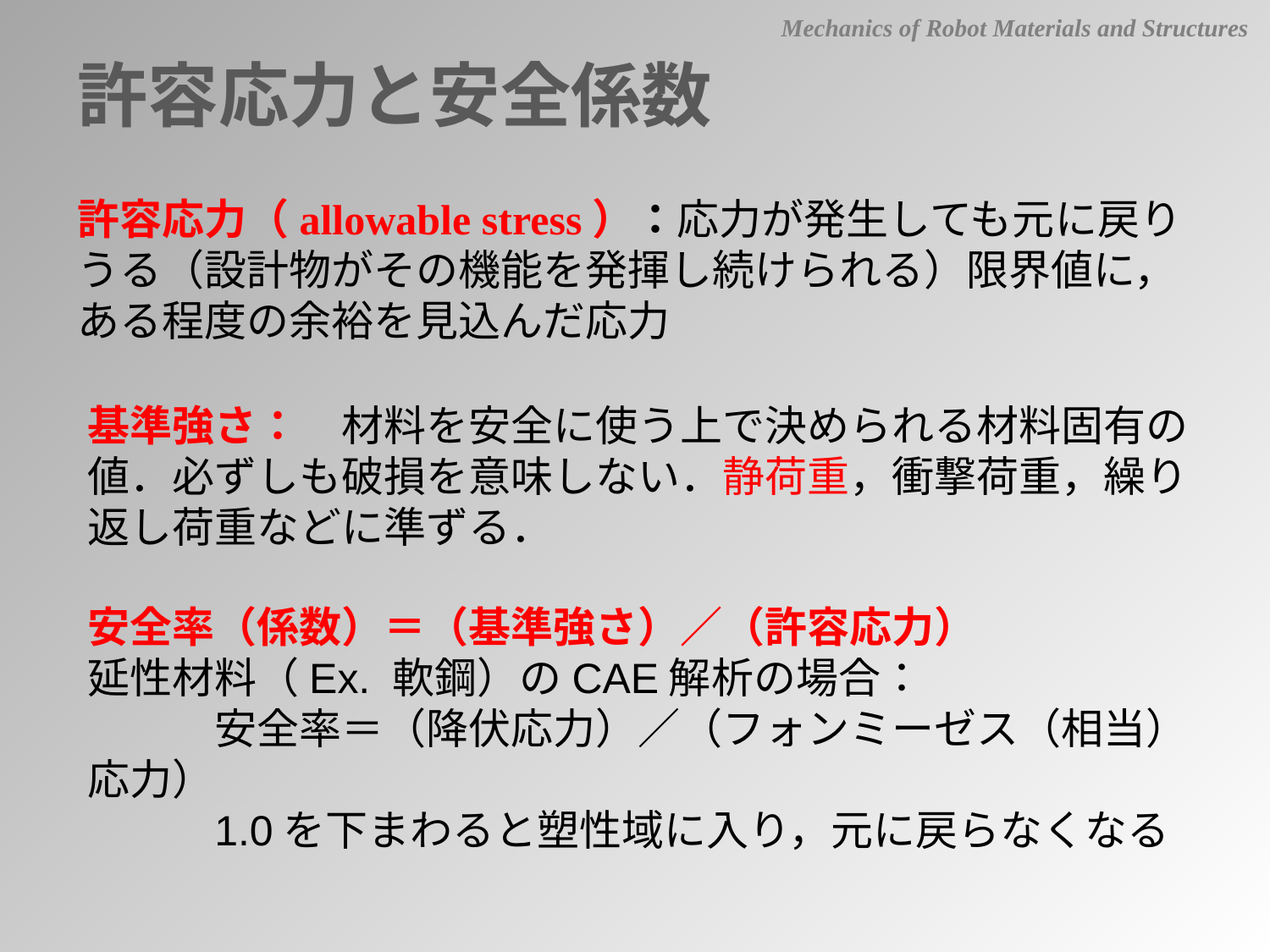

Mechanics of Robot Materials and Structures
許容応力と安全係数
許容応力（allowable stress）：応力が発生しても元に戻りうる（設計物がその機能を発揮し続けられる）限界値に，ある程度の余裕を見込んだ応力
基準強さ：　材料を安全に使う上で決められる材料固有の値．必ずしも破損を意味しない．静荷重，衝撃荷重，繰り返し荷重などに準ずる．
安全率（係数）＝（基準強さ）／（許容応力）
延性材料（Ex. 軟鋼）のCAE解析の場合：
	安全率＝（降伏応力）／（フォンミーゼス（相当）応力）
	1.0を下まわると塑性域に入り，元に戻らなくなる